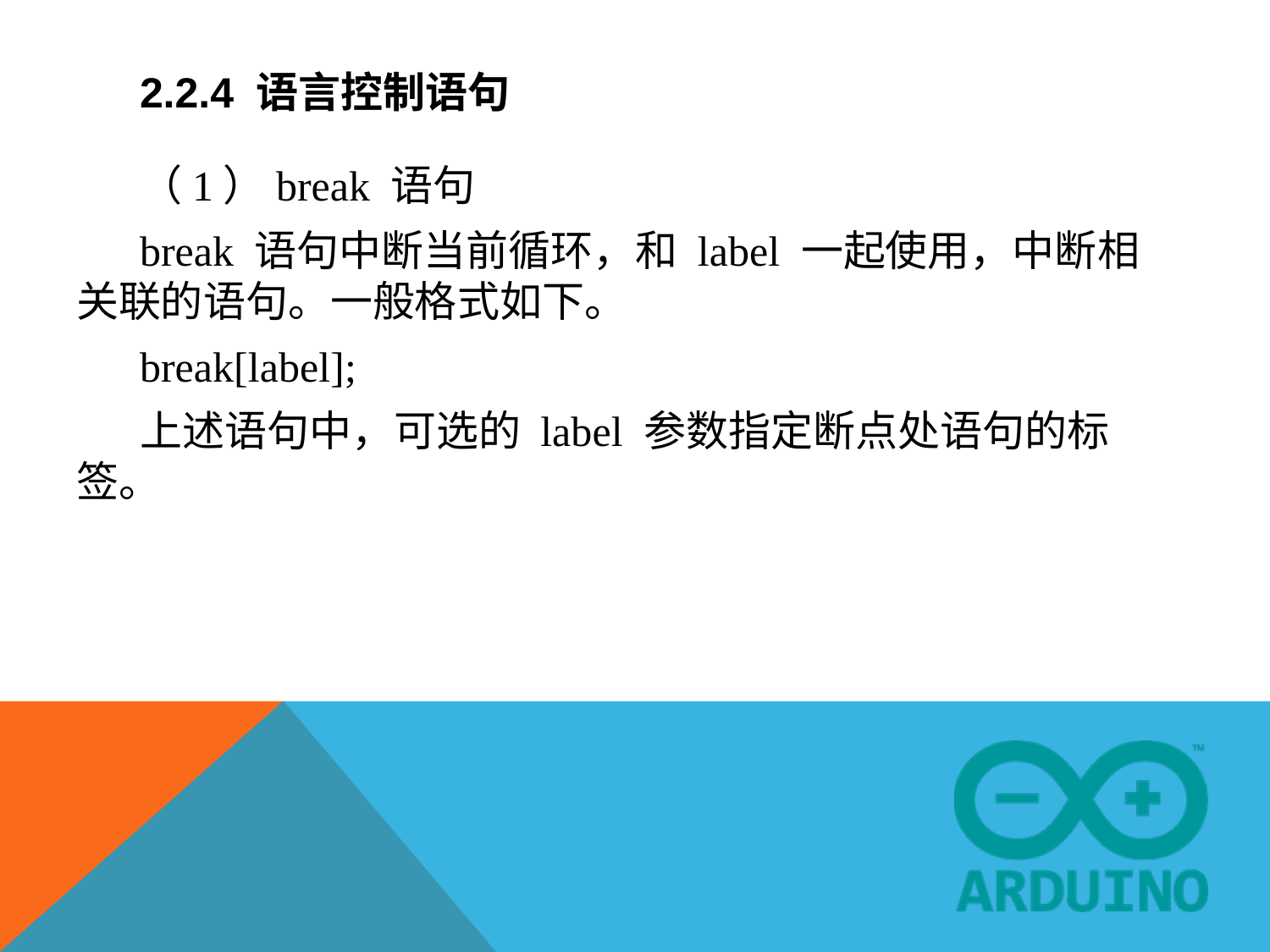

# 2.2.4 语言控制语句
（1）break 语句
break 语句中断当前循环，和 label 一起使用，中断相关联的语句。一般格式如下。
break[label];
上述语句中，可选的 label 参数指定断点处语句的标签。